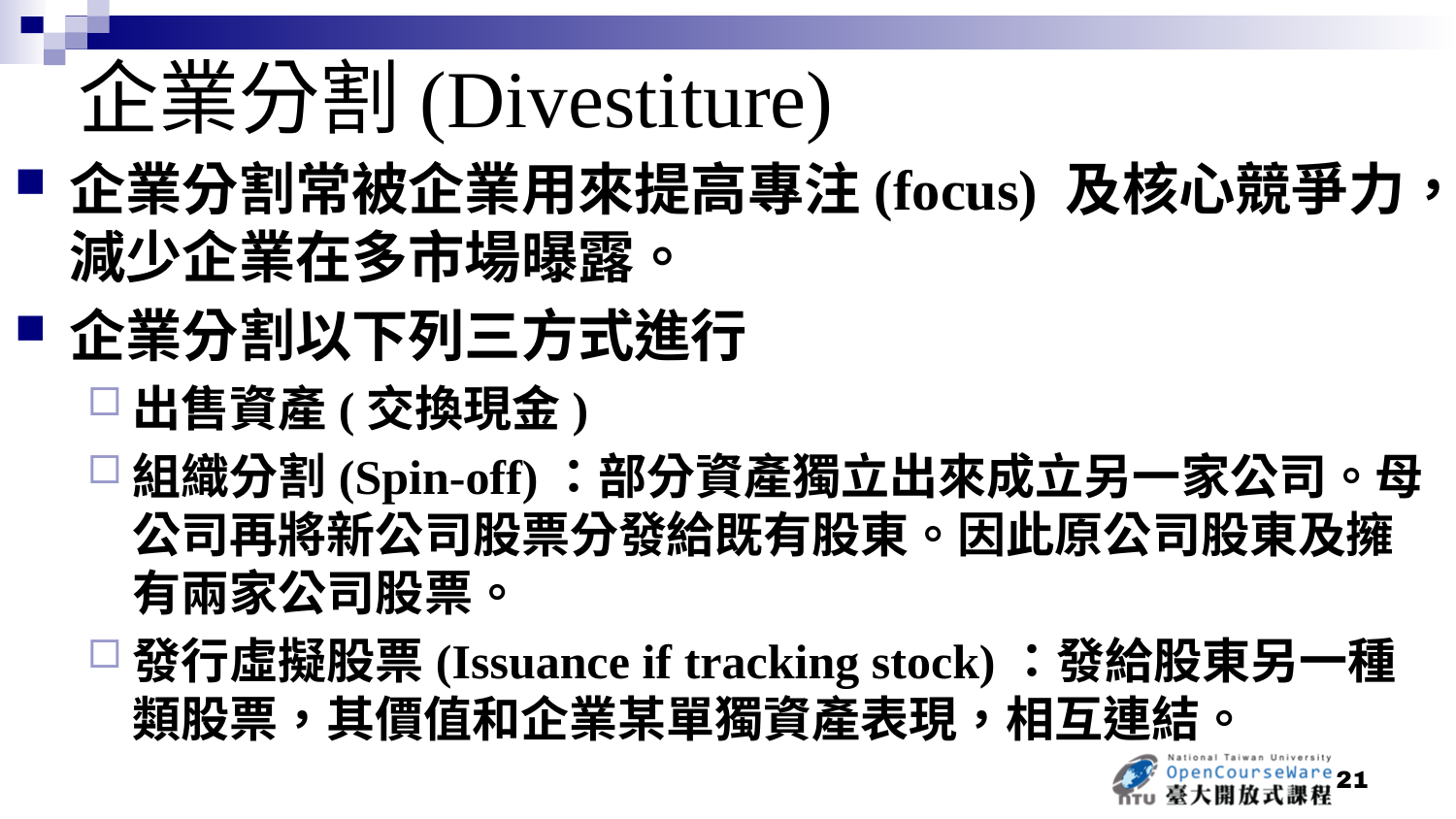

# 企業分割(Divestiture)
企業分割常被企業用來提高專注(focus) 及核心競爭力，減少企業在多市場曝露。
企業分割以下列三方式進行
出售資產(交換現金)
組織分割(Spin-off)：部分資產獨立出來成立另一家公司。母公司再將新公司股票分發給既有股東。因此原公司股東及擁有兩家公司股票。
發行虛擬股票(Issuance if tracking stock)：發給股東另一種類股票，其價值和企業某單獨資產表現，相互連結。
21